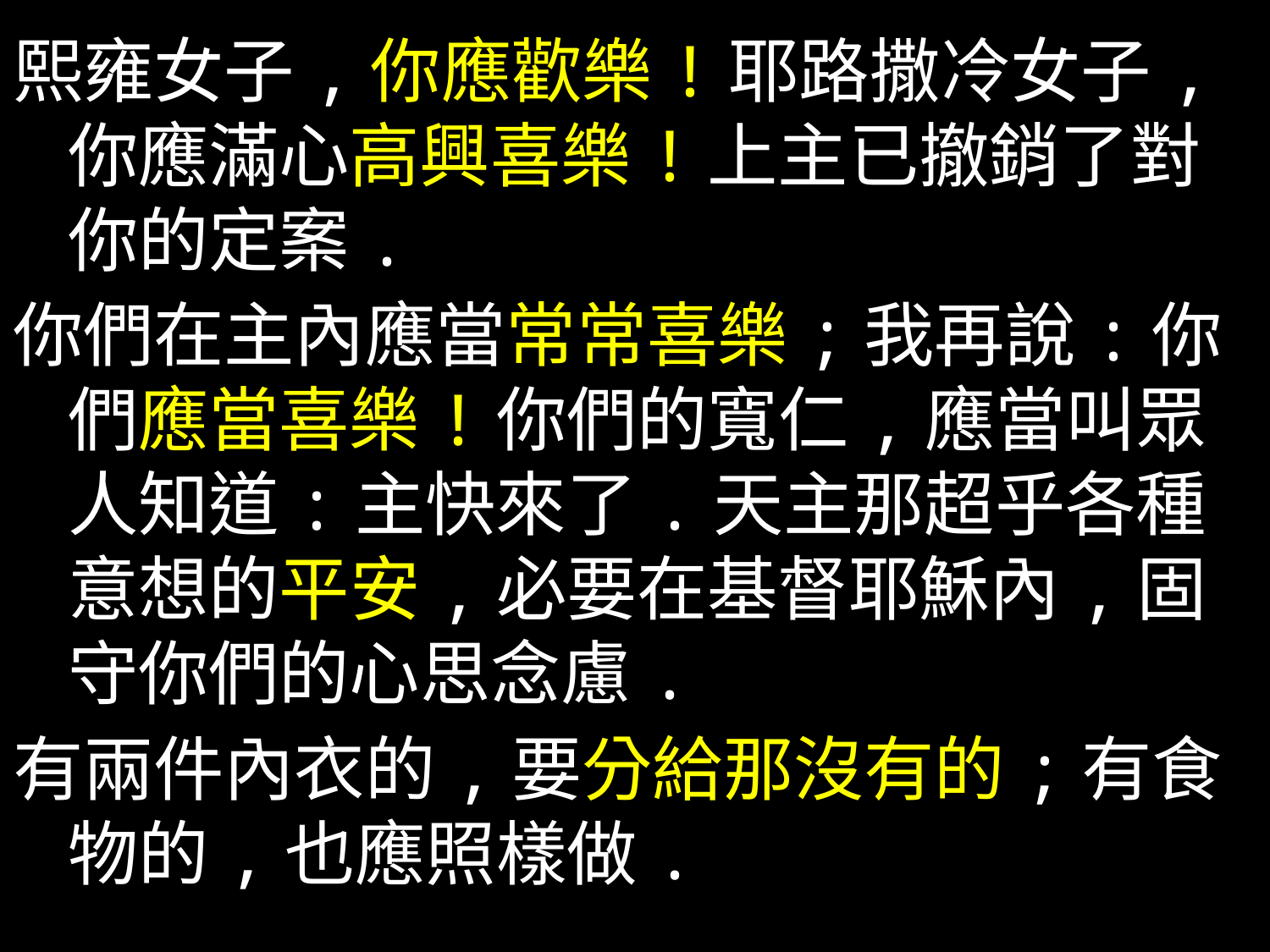

熙雍女子,你應歡樂!耶路撒冷女子,你應滿心高興喜樂!上主已撤銷了對你的定案.
你們在主內應當常常喜樂;我再說:你們應當喜樂!你們的寬仁,應當叫眾人知道:主快來了.天主那超乎各種意想的平安,必要在基督耶穌內,固守你們的心思念慮.
有兩件內衣的,要分給那沒有的;有食物的,也應照樣做.